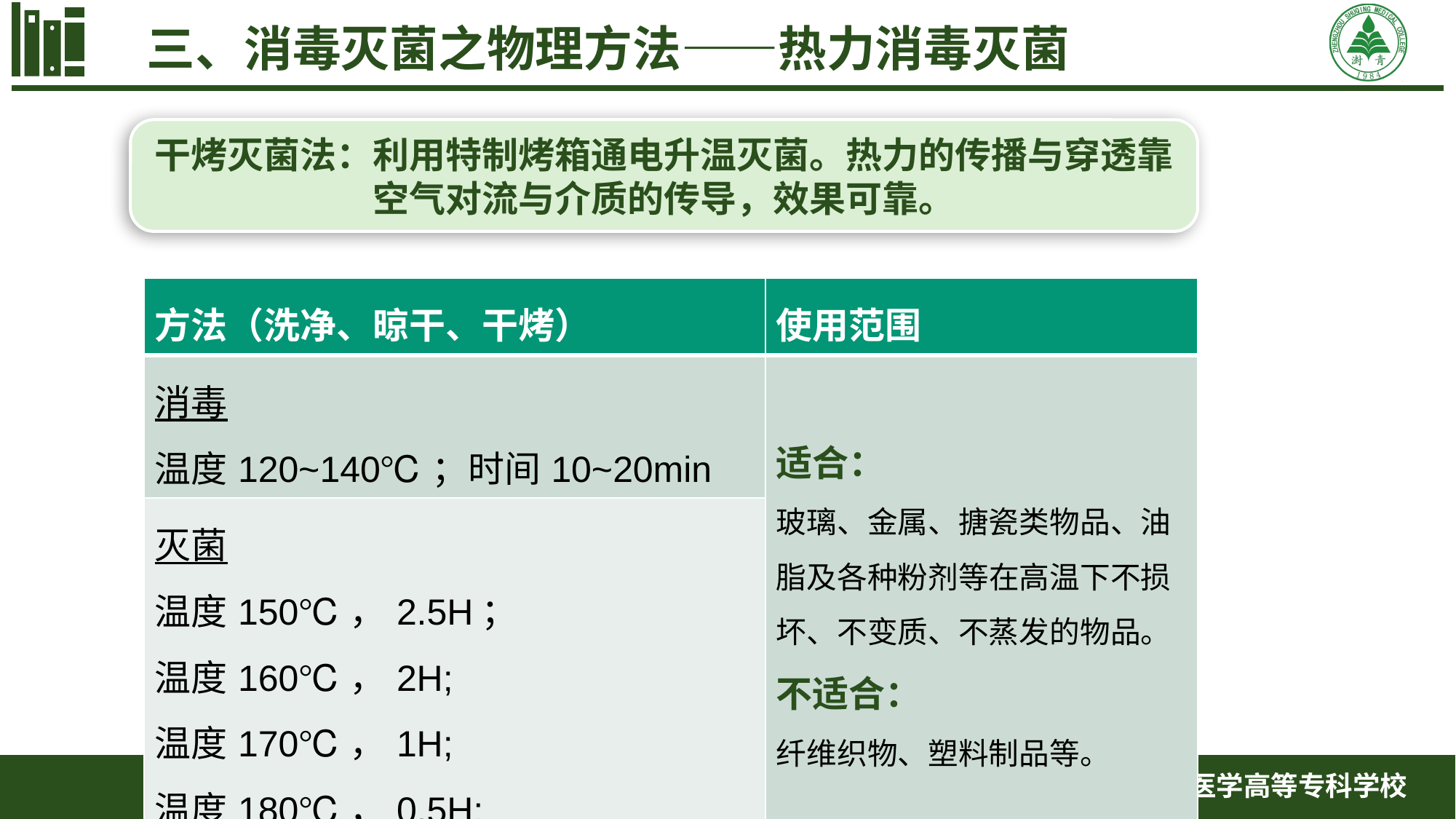

三、消毒灭菌之物理方法——热力消毒灭菌

干烤灭菌法：利用特制烤箱通电升温灭菌。热力的传播与穿透靠空气对流与介质的传导，效果可靠。
| 方法（洗净、晾干、干烤） | 使用范围 |
| --- | --- |
| 消毒 温度120~140℃；时间10~20min | 适合： 玻璃、金属、搪瓷类物品、油脂及各种粉剂等在高温下不损坏、不变质、不蒸发的物品。 不适合： 纤维织物、塑料制品等。 |
| 灭菌 温度150℃，2.5H； 温度160℃，2H; 温度170℃，1H; 温度180℃，0.5H; |  |
郑州澍青医学高等专科学校